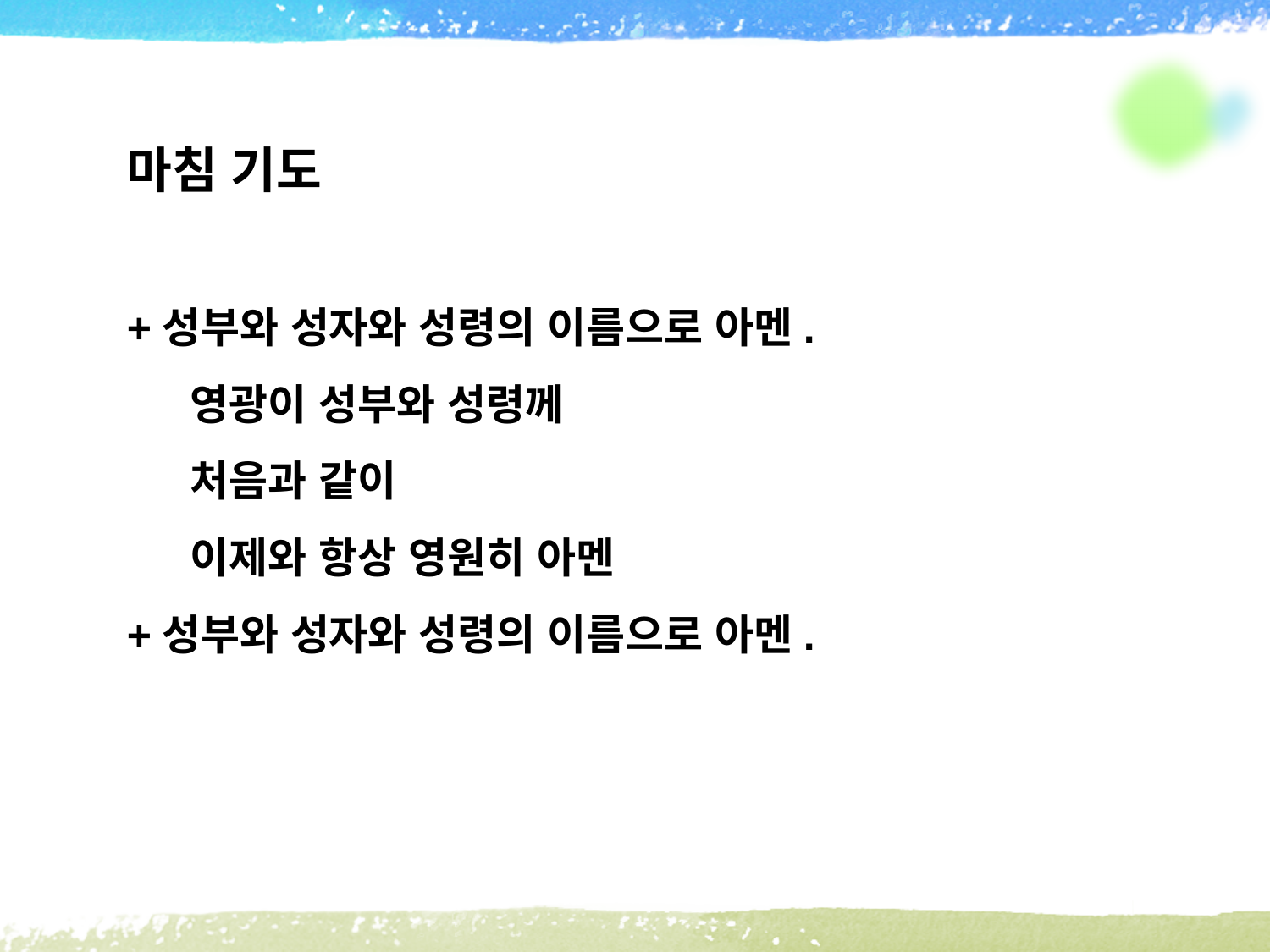

마침 기도

+성부와 성자와 성령의 이름으로 아멘.
영광이 성부와 성령께
처음과 같이
이제와 항상 영원히 아멘
+성부와 성자와 성령의 이름으로 아멘.